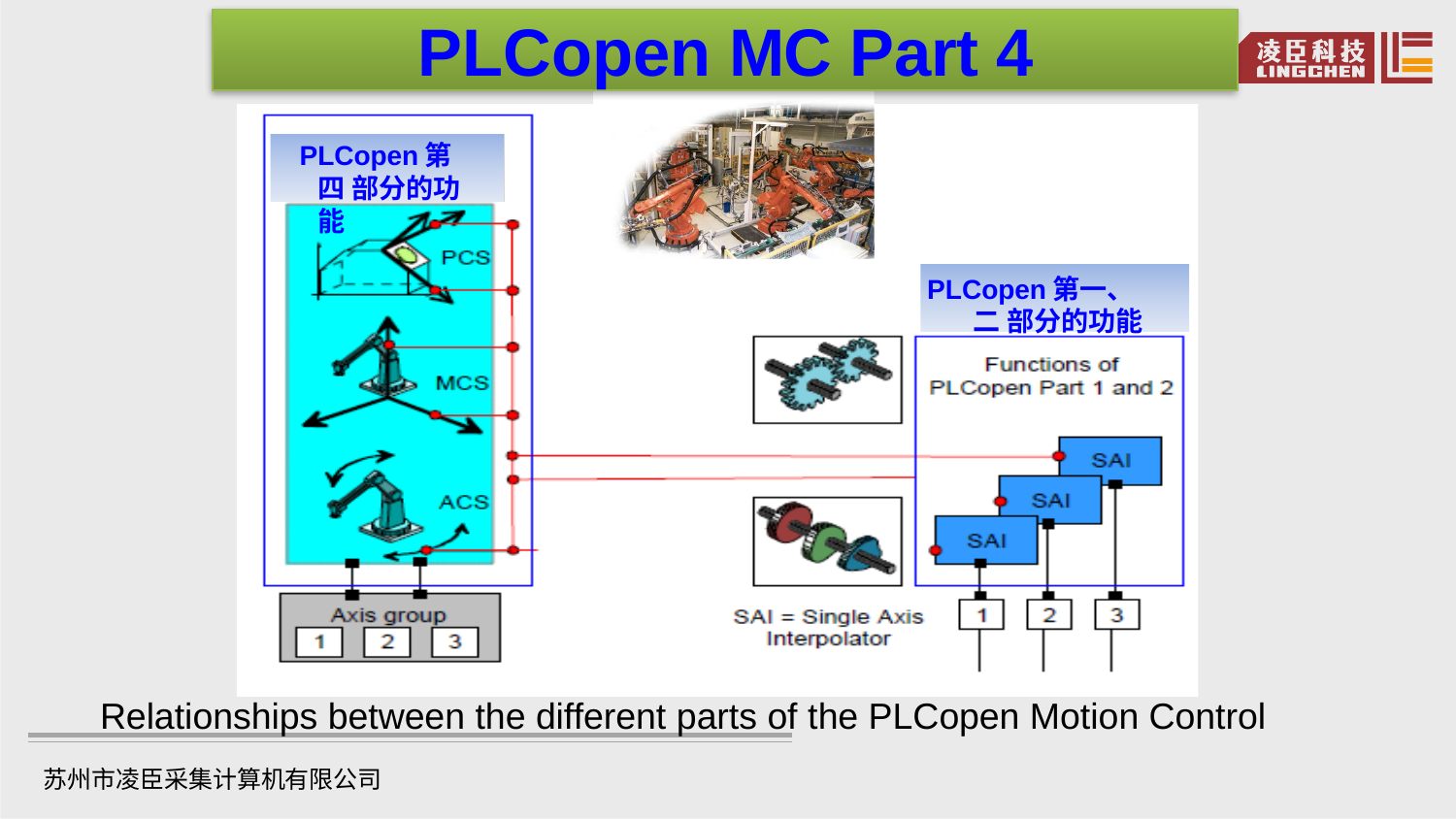

PLCopen MC Part 4

PLCopen第四 部分的功能

PLCopen第一、二 部分的功能
Relationships between the different parts of the PLCopen Motion Control